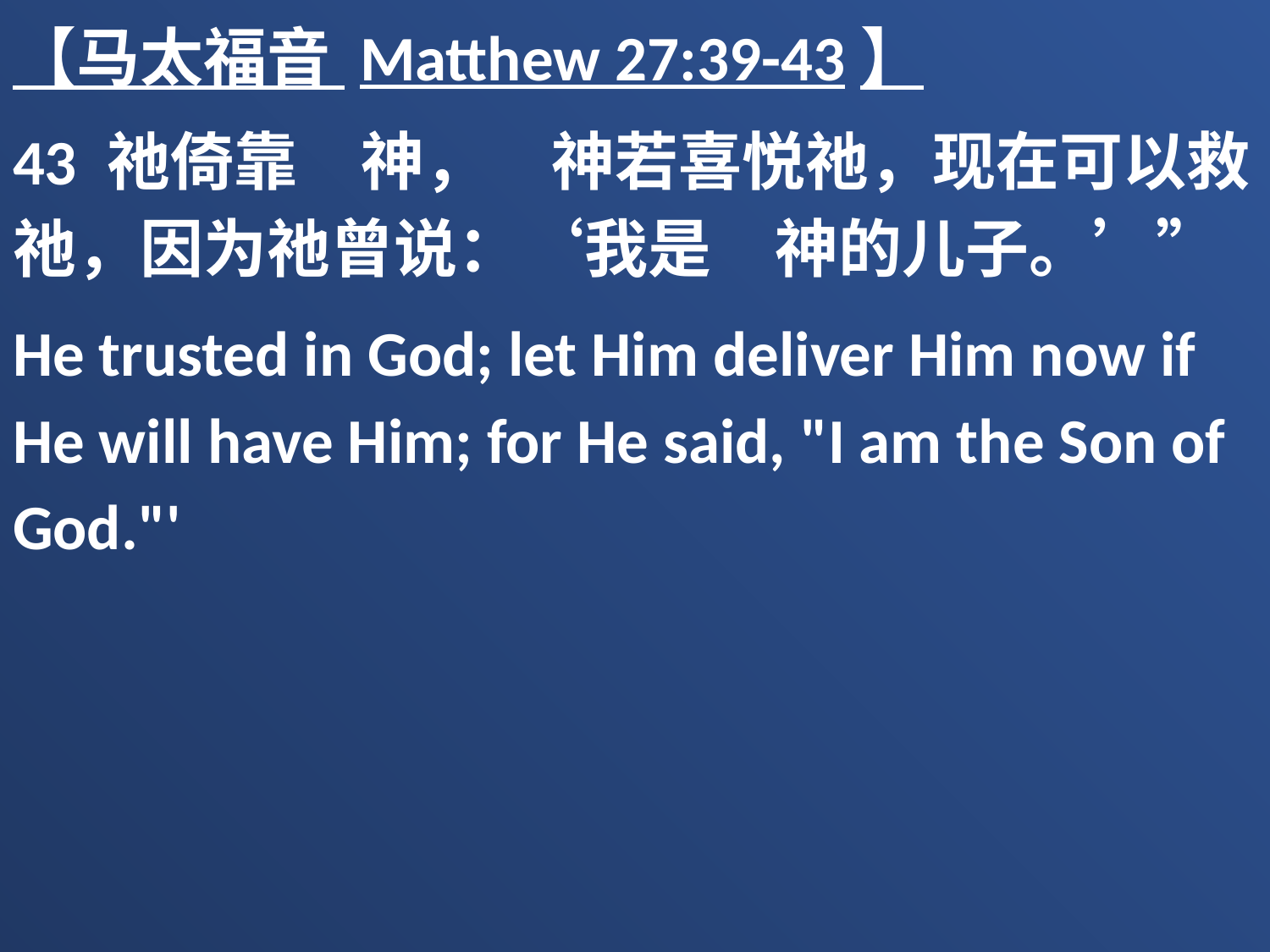

【马太福音 Matthew 27:39-43】
43 祂倚靠　神，　神若喜悦祂，现在可以救祂，因为祂曾说：‘我是　神的儿子。’”
He trusted in God; let Him deliver Him now if He will have Him; for He said, "I am the Son of God."'